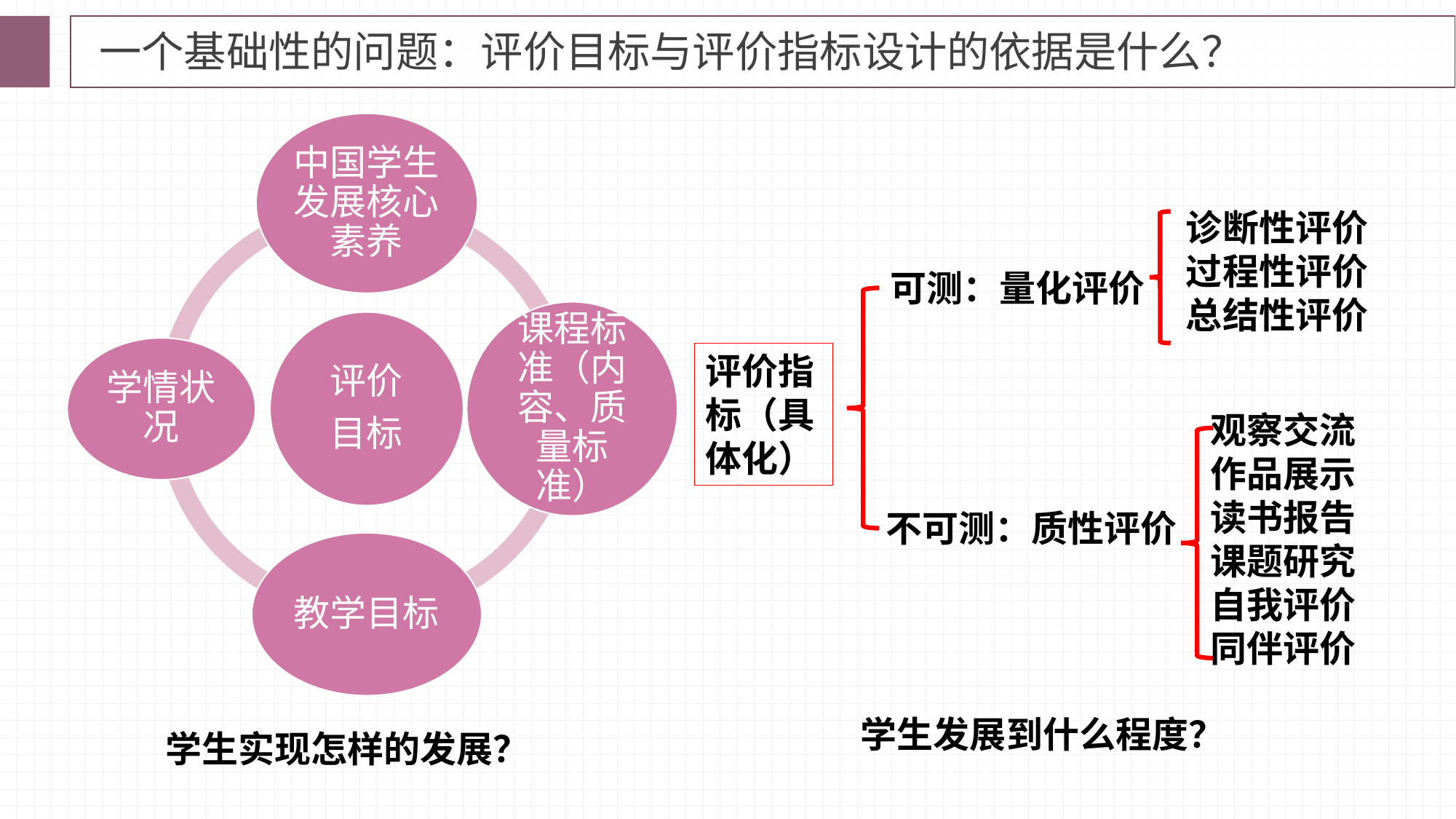

一个基础性的问题：评价目标与评价指标设计的依据是什么？
评价
目标
中国学生发展核心素养
课程标准（内容、质量标准）
教学目标
学情状况
诊断性评价
过程性评价
总结性评价

可测：量化评价

评价指标（具体化）
观察交流
作品展示
读书报告
课题研究
自我评价
同伴评价

不可测：质性评价
学生发展到什么程度？
学生实现怎样的发展？